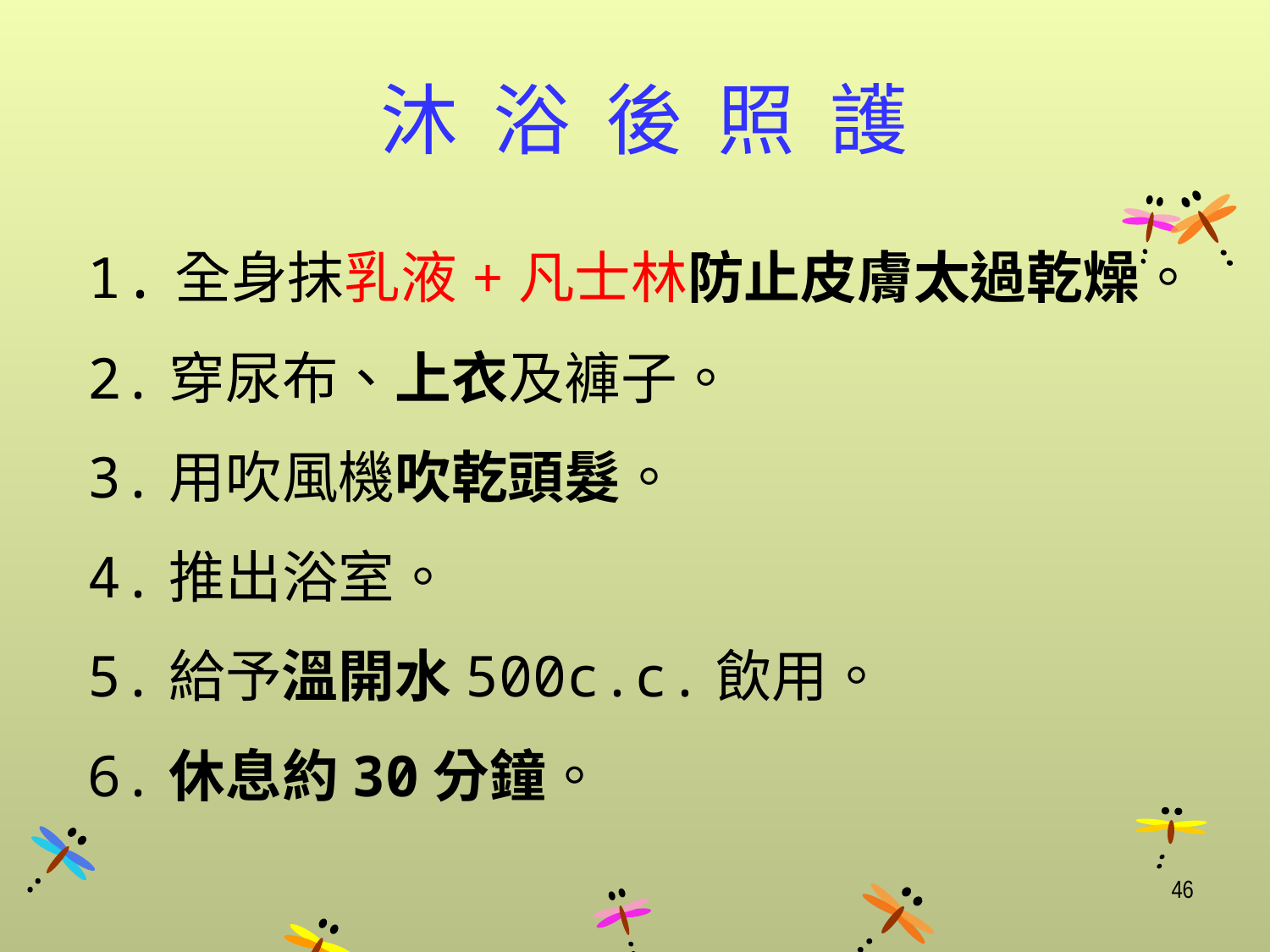

# 沐  浴  後  照  護
1.全身抹乳液+凡士林防止皮膚太過乾燥。
2.穿尿布、上衣及褲子。
3.用吹風機吹乾頭髮。
4.推出浴室。
5.給予溫開水500c.c.飲用。
6.休息約30分鐘。
46